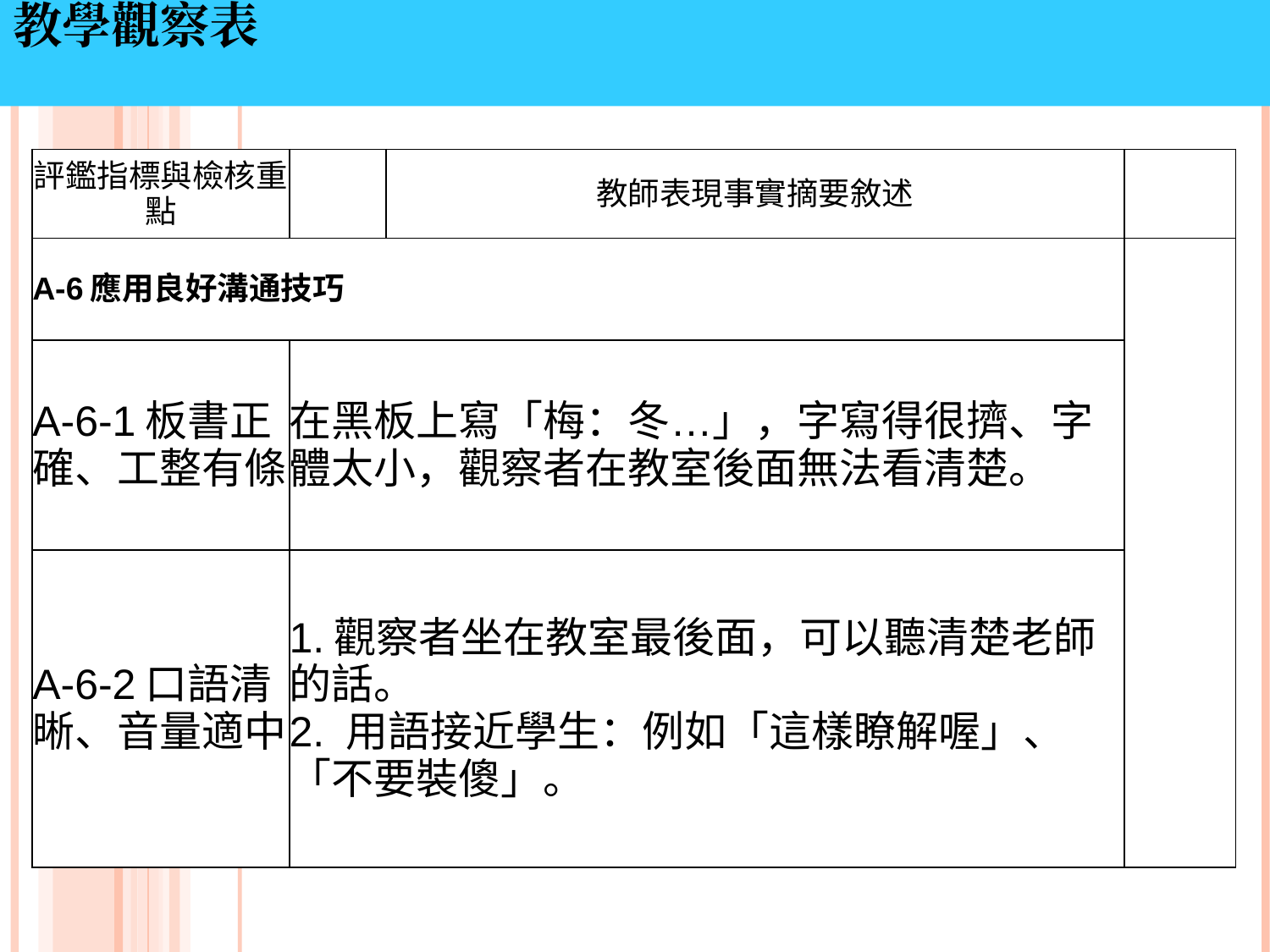

教學觀察表
| 評鑑指標與檢核重點 |  | 教師表現事實摘要敘述 |  |
| --- | --- | --- | --- |
| A-6應用良好溝通技巧 |  |  |  |
| A-6-1板書正確、工整有條 | 在黑板上寫「梅：冬…」，字寫得很擠、字體太小，觀察者在教室後面無法看清楚。 |  |  |
| A-6-2口語清晰、音量適中 | 1.觀察者坐在教室最後面，可以聽清楚老師的話。 2. 用語接近學生：例如「這樣瞭解喔」、「不要裝傻」。 |  |  |